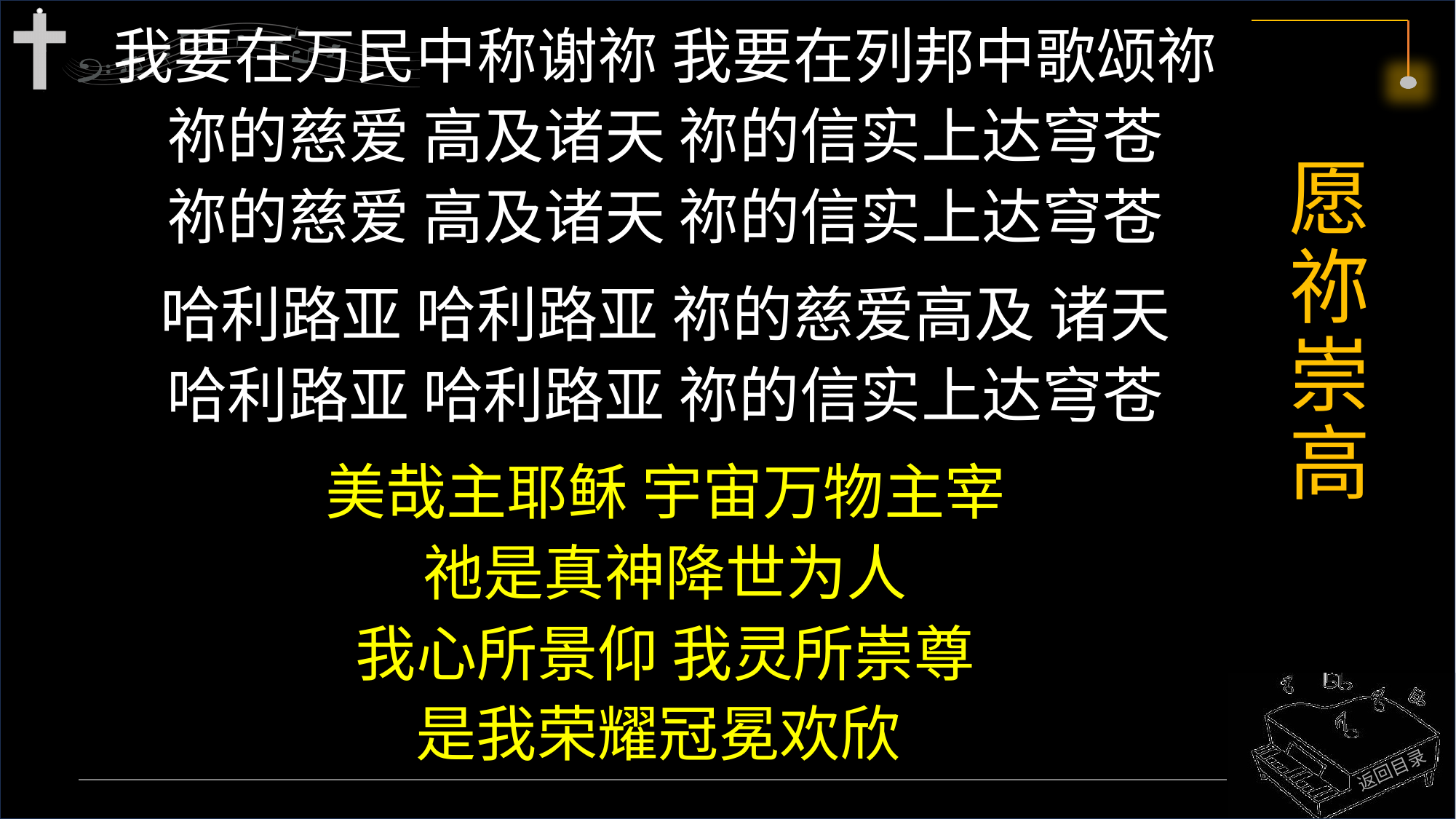

我要在万民中称谢祢 我要在列邦中歌颂祢
祢的慈爱 高及诸天 祢的信实上达穹苍
祢的慈爱 高及诸天 祢的信实上达穹苍

哈利路亚 哈利路亚 祢的慈爱高及 诸天
哈利路亚 哈利路亚 祢的信实上达穹苍

美哉主耶稣 宇宙万物主宰
祂是真神降世为人
我心所景仰 我灵所崇尊
是我荣耀冠冕欢欣
# 愿祢崇高